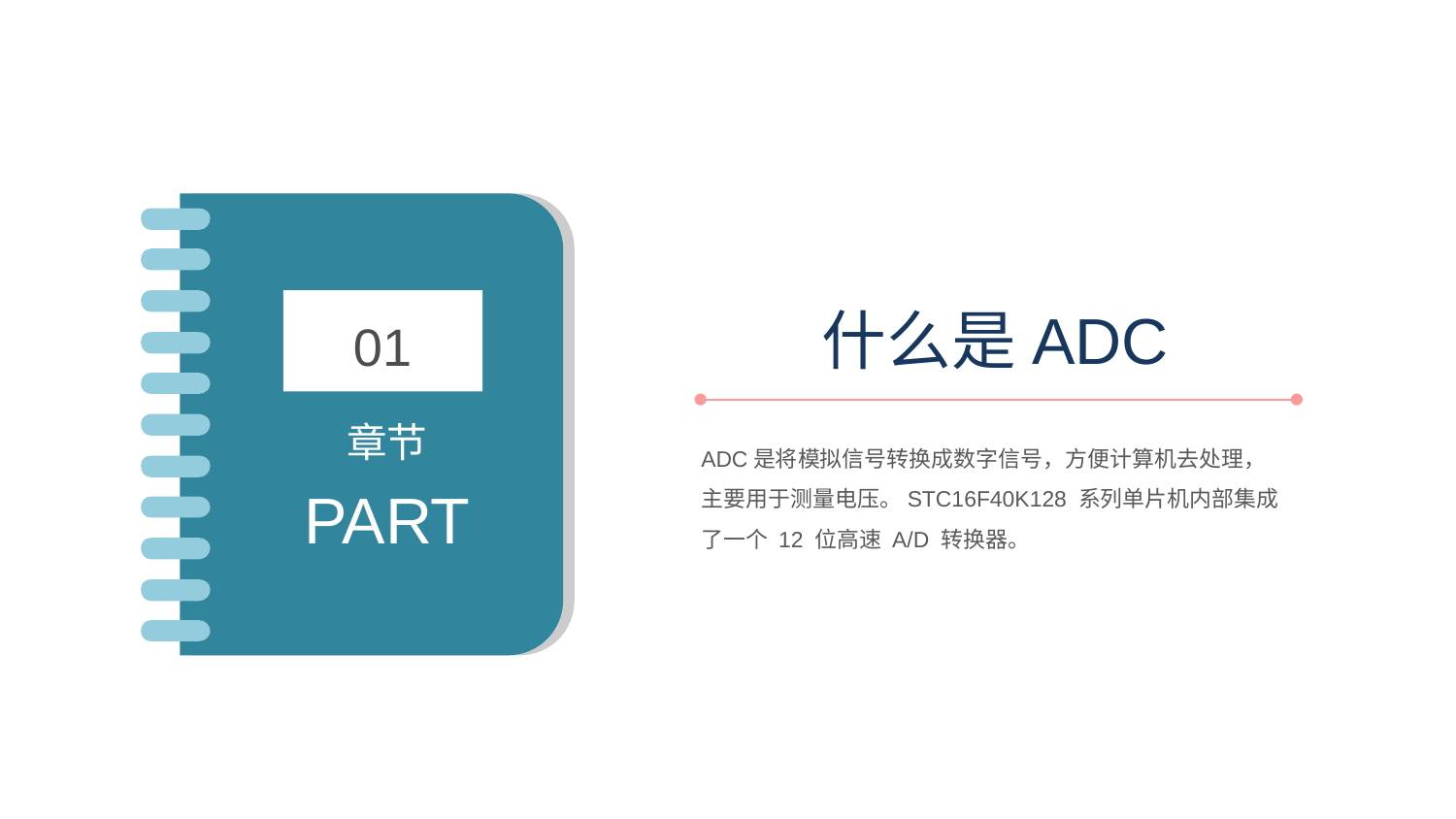

01
章节
PART
什么是ADC
ADC是将模拟信号转换成数字信号，方便计算机去处理，主要用于测量电压。STC16F40K128 系列单片机内部集成了一个 12 位高速 A/D 转换器。